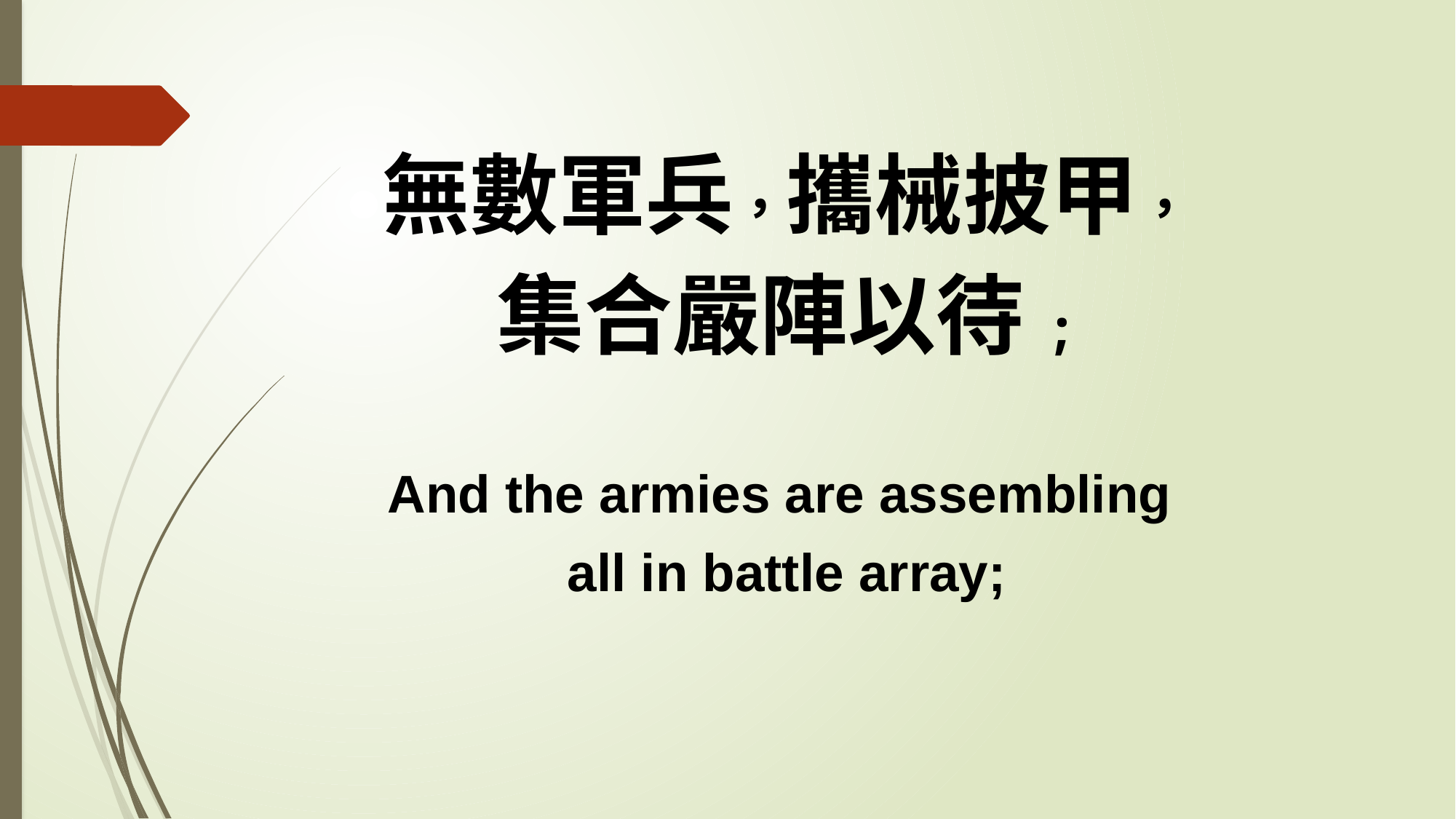

無數軍兵，攜械披甲，
集合嚴陣以待;

And the armies are assembling
all in battle array;